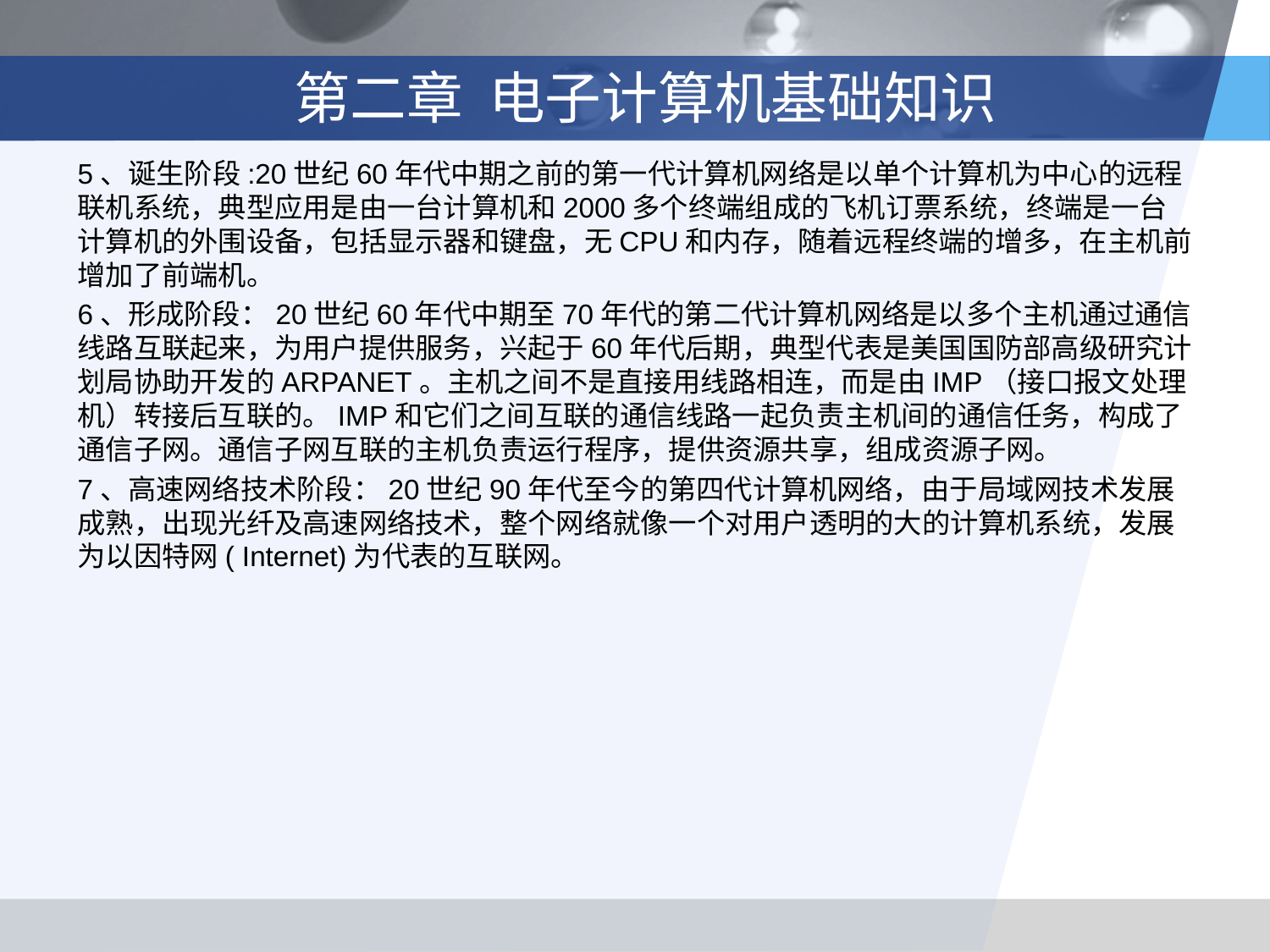

# 第二章  电子计算机基础知识
5、诞生阶段:20世纪60年代中期之前的第一代计算机网络是以单个计算机为中心的远程联机系统，典型应用是由一台计算机和2000多个终端组成的飞机订票系统，终端是一台计算机的外围设备，包括显示器和键盘，无CPU和内存，随着远程终端的增多，在主机前增加了前端机。
6、形成阶段：20世纪60年代中期至70年代的第二代计算机网络是以多个主机通过通信线路互联起来，为用户提供服务，兴起于60年代后期，典型代表是美国国防部高级研究计划局协助开发的ARPANET。主机之间不是直接用线路相连，而是由IMP（接口报文处理机）转接后互联的。IMP和它们之间互联的通信线路一起负责主机间的通信任务，构成了通信子网。通信子网互联的主机负责运行程序，提供资源共享，组成资源子网。
7、高速网络技术阶段：20世纪90年代至今的第四代计算机网络，由于局域网技术发展成熟，出现光纤及高速网络技术，整个网络就像一个对用户透明的大的计算机系统，发展为以因特网( Internet)为代表的互联网。